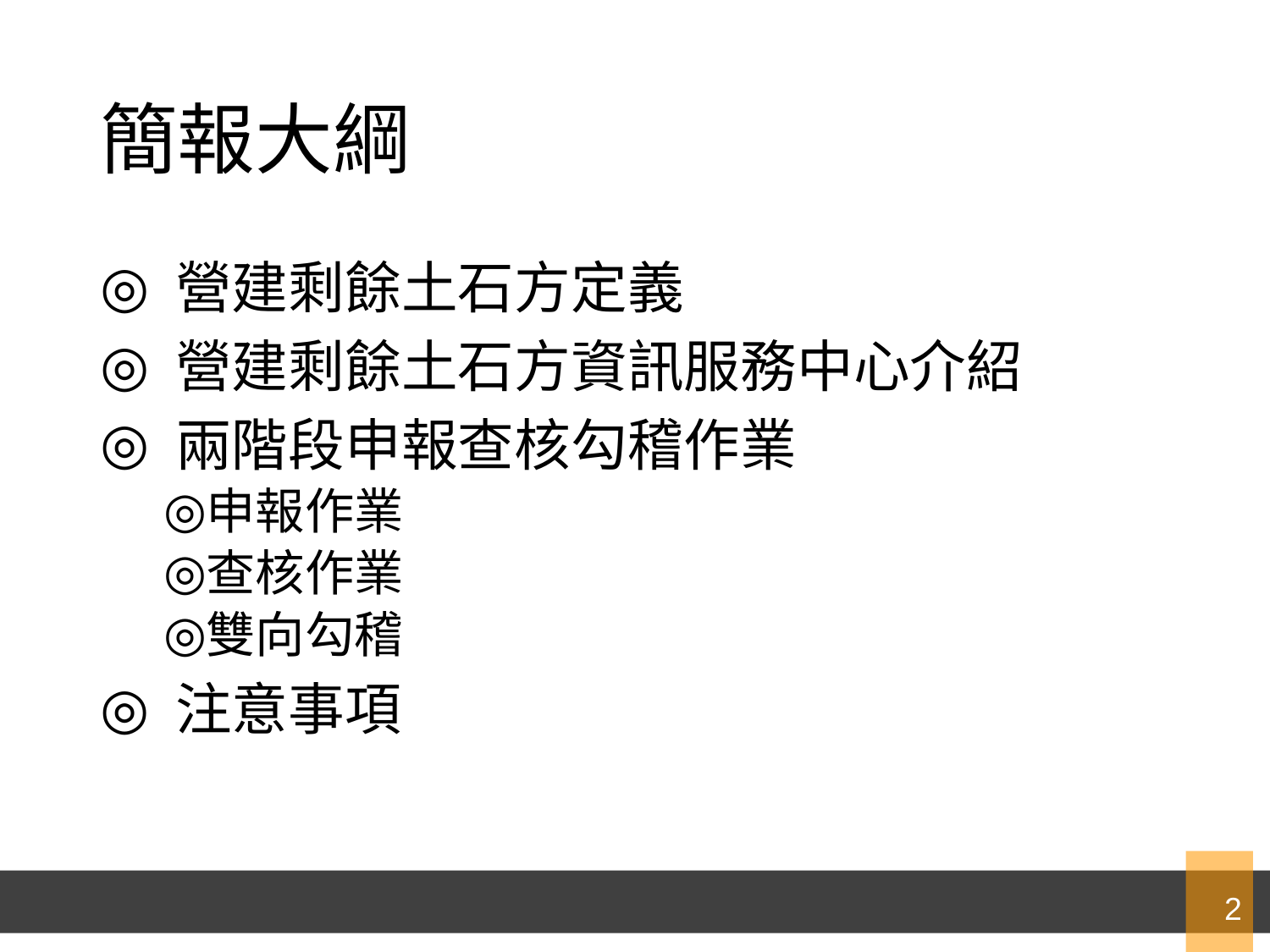

# 簡報大綱
 營建剩餘土石方定義
 營建剩餘土石方資訊服務中心介紹
 兩階段申報查核勾稽作業
申報作業
查核作業
雙向勾稽
 注意事項

2